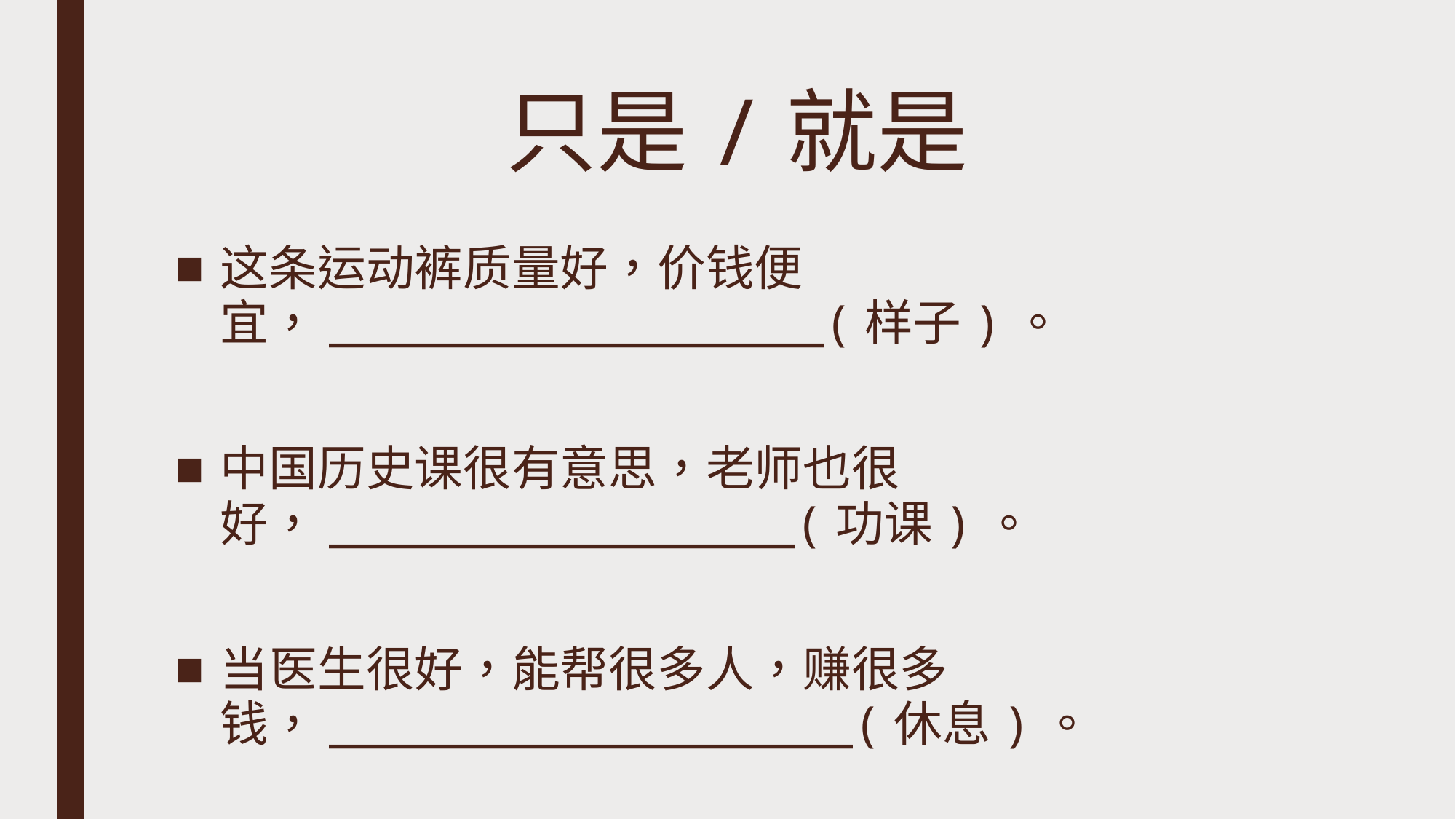

# 只是/就是
这条运动裤质量好，价钱便宜，_________________(样子)。

中国历史课很有意思，老师也很好，________________(功课)。

当医生很好，能帮很多人，赚很多钱，__________________(休息)。